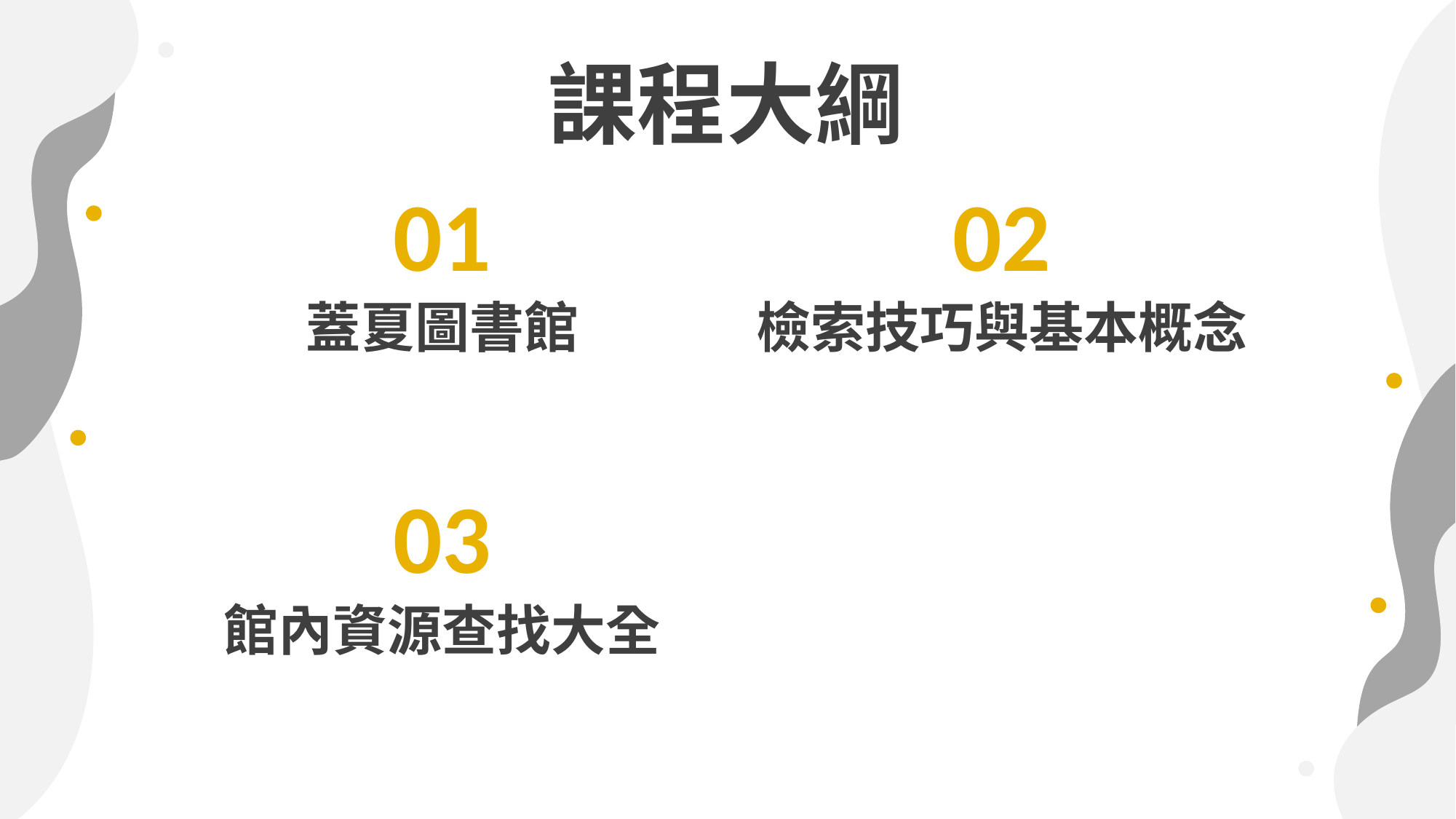

# 課程大綱
01
02
蓋夏圖書館
檢索技巧與基本概念

03

館內資源查找大全